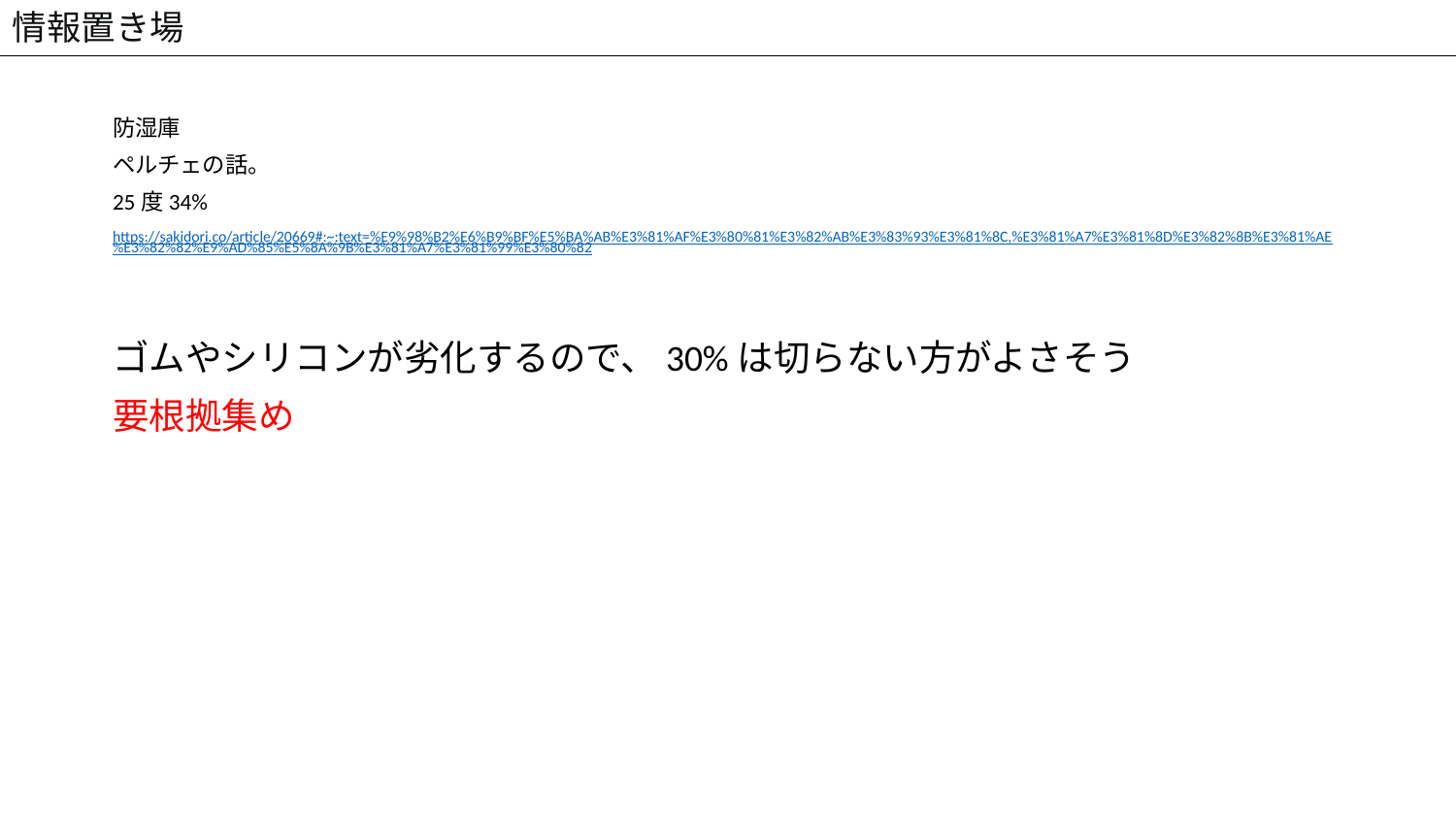

情報置き場
防湿庫
ペルチェの話。
25度34%
https://sakidori.co/article/20669#:~:text=%E9%98%B2%E6%B9%BF%E5%BA%AB%E3%81%AF%E3%80%81%E3%82%AB%E3%83%93%E3%81%8C,%E3%81%A7%E3%81%8D%E3%82%8B%E3%81%AE%E3%82%82%E9%AD%85%E5%8A%9B%E3%81%A7%E3%81%99%E3%80%82

ゴムやシリコンが劣化するので、30%は切らない方がよさそう
要根拠集め